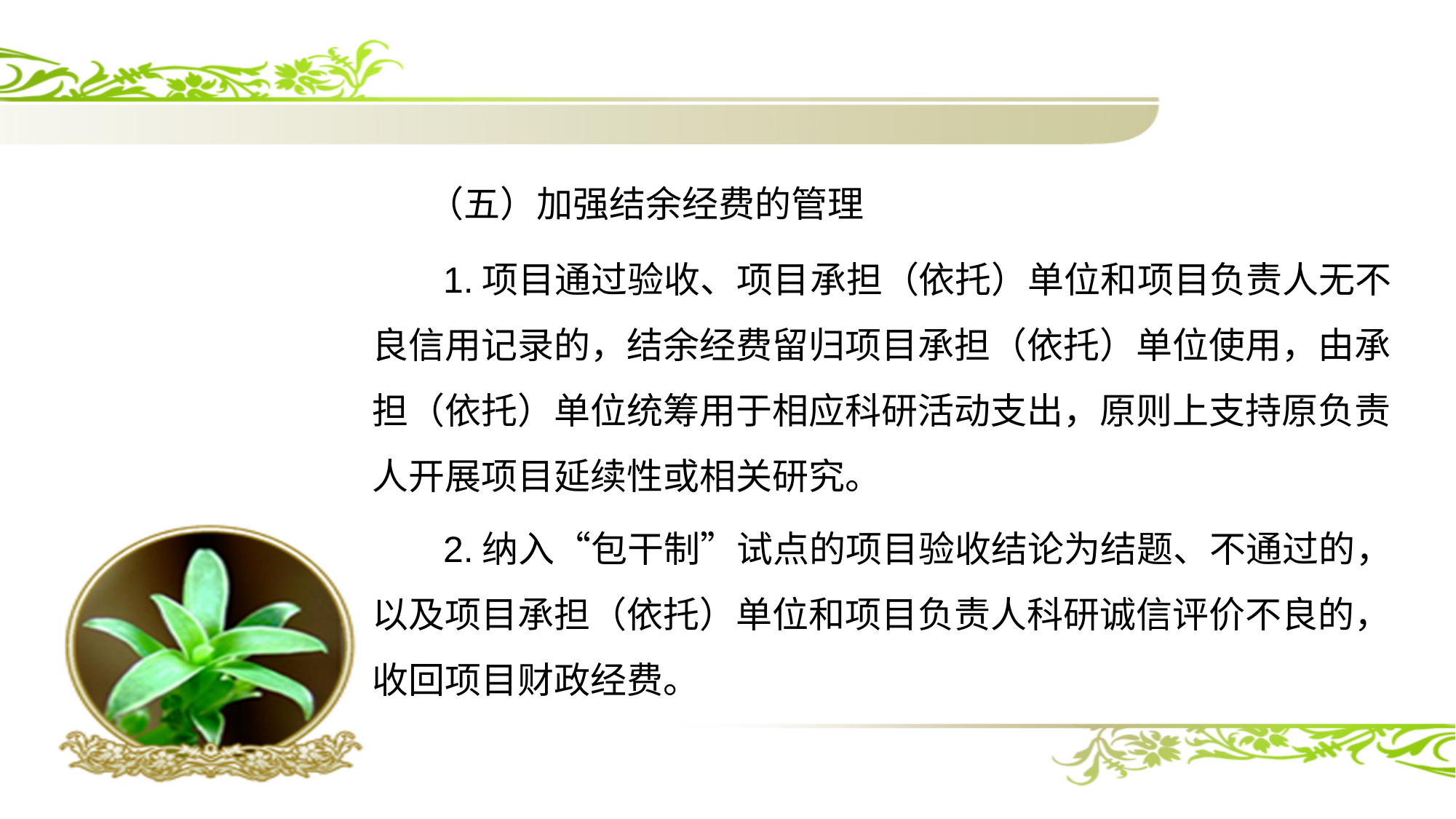

（五）加强结余经费的管理
       1.项目通过验收、项目承担（依托）单位和项目负责人无不良信用记录的，结余经费留归项目承担（依托）单位使用，由承担（依托）单位统筹用于相应科研活动支出，原则上支持原负责人开展项目延续性或相关研究。
       2.纳入“包干制”试点的项目验收结论为结题、不通过的，以及项目承担（依托）单位和项目负责人科研诚信评价不良的，收回项目财政经费。